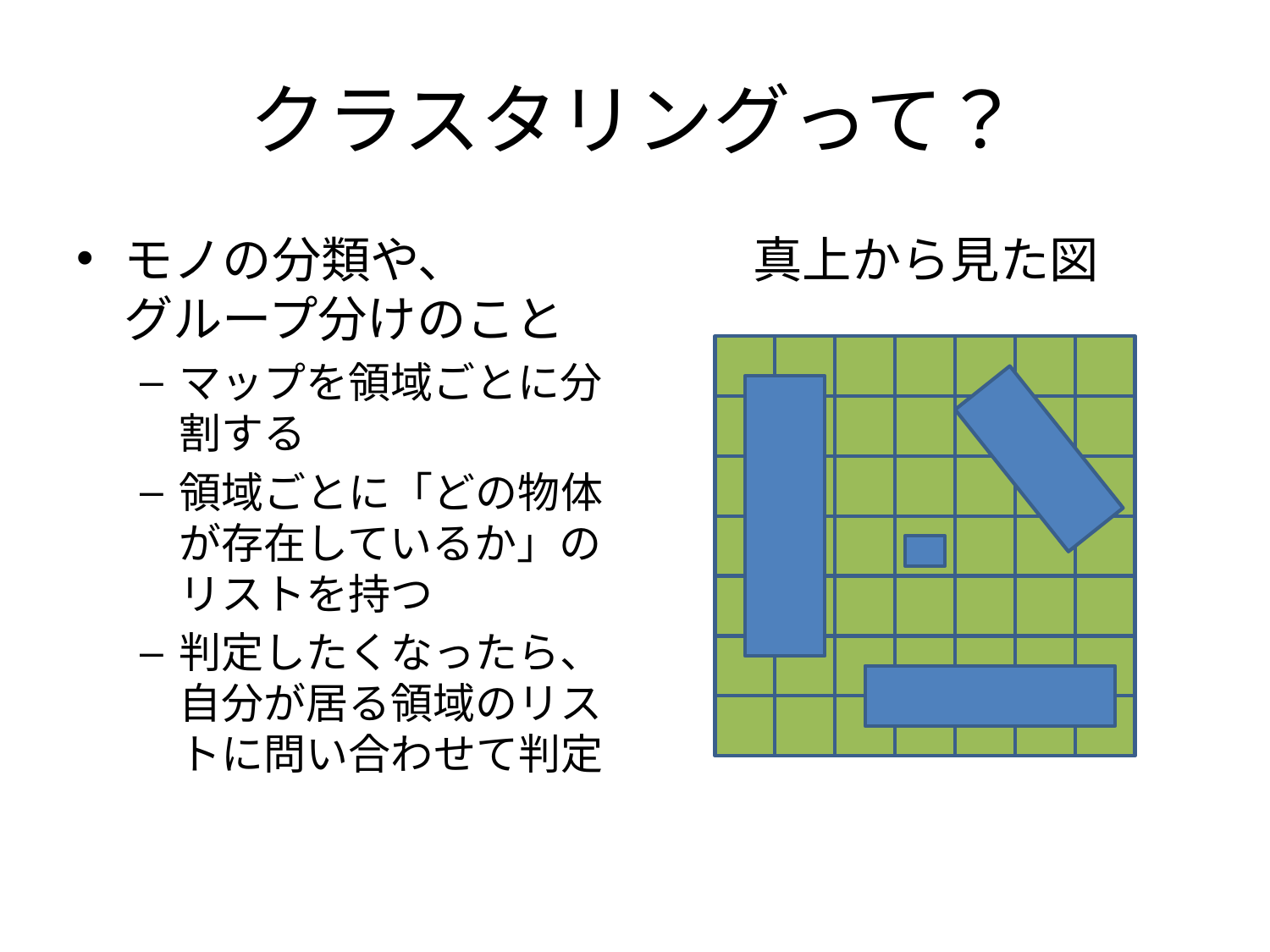

# クラスタリングって？
モノの分類や、
グループ分けのこと
マップを領域ごとに分割する
領域ごとに「どの物体が存在しているか」のリストを持つ
判定したくなったら、自分が居る領域のリストに問い合わせて判定

真上から見た図